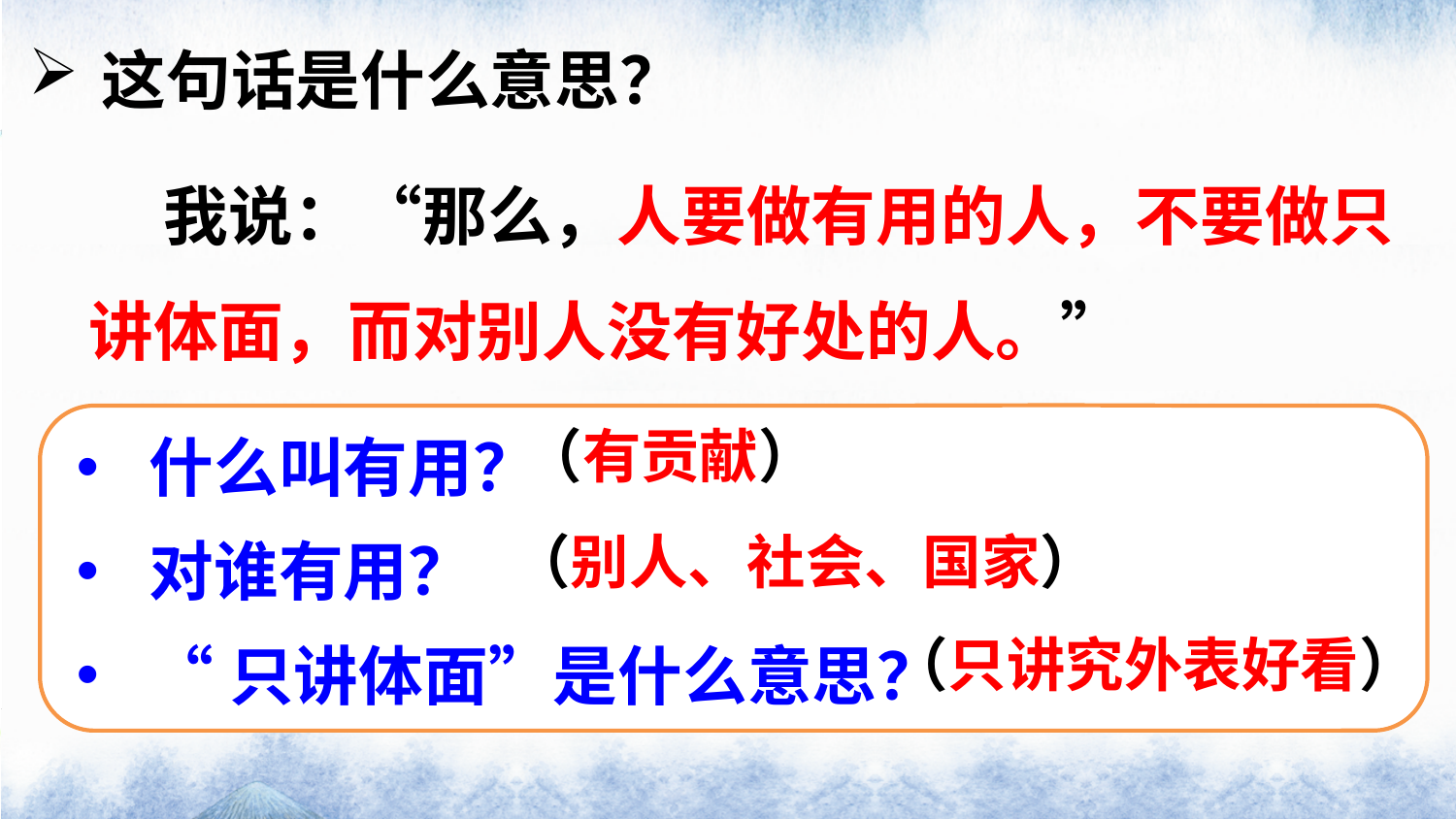

这句话是什么意思？
    我说：“那么，人要做有用的人，不要做只讲体面，而对别人没有好处的人。”

什么叫有用？
对谁有用？
“只讲体面”是什么意思？
（有贡献）
（别人、社会、国家）
（只讲究外表好看）